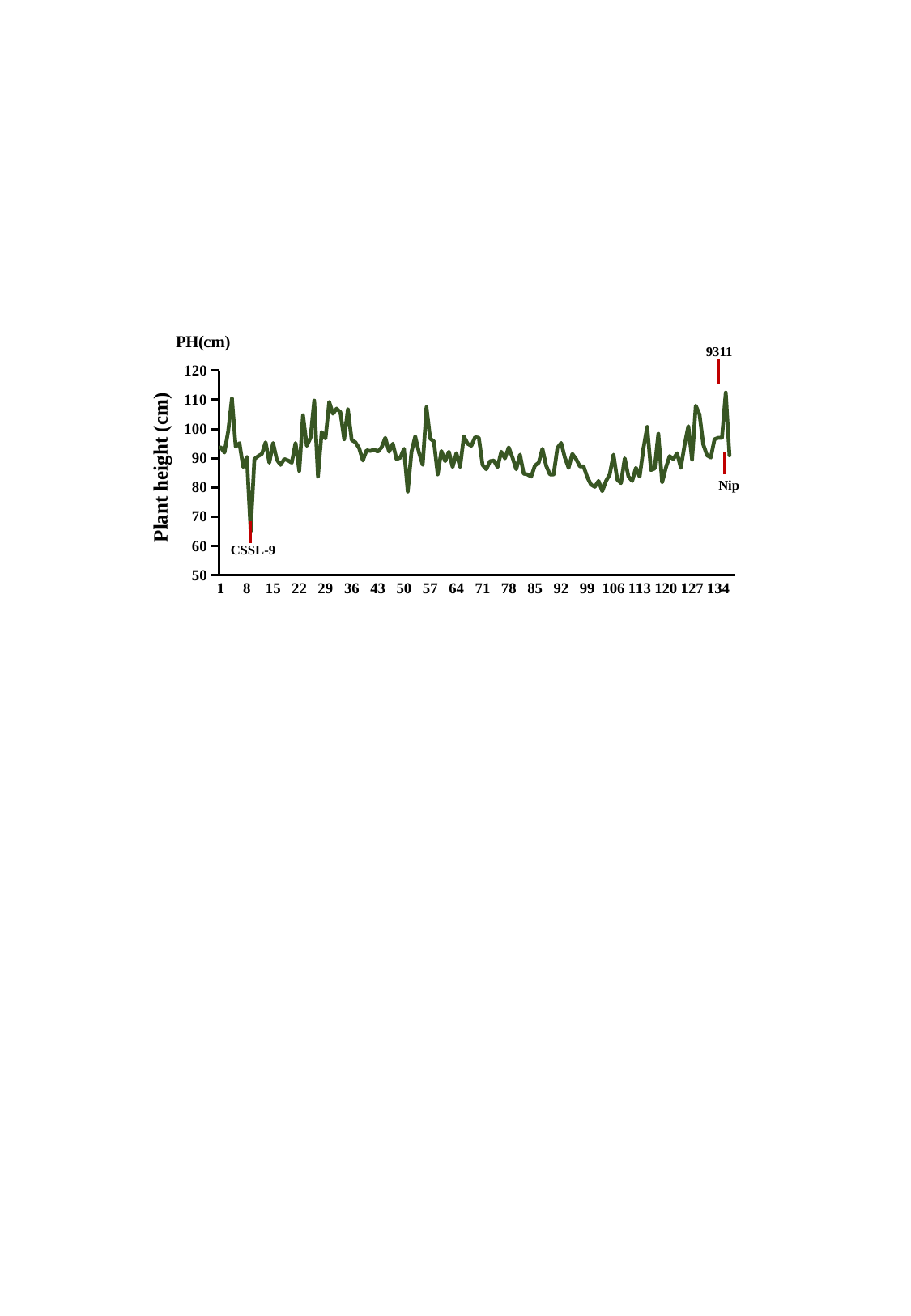

### Chart: PH(cm)

| Category | 平均值 |
|---|---|
9311
Plant height (cm)
Nip
CSSL-9
Supplementary data 3. SD1 expression between CSSL-9 and Nipponbare.